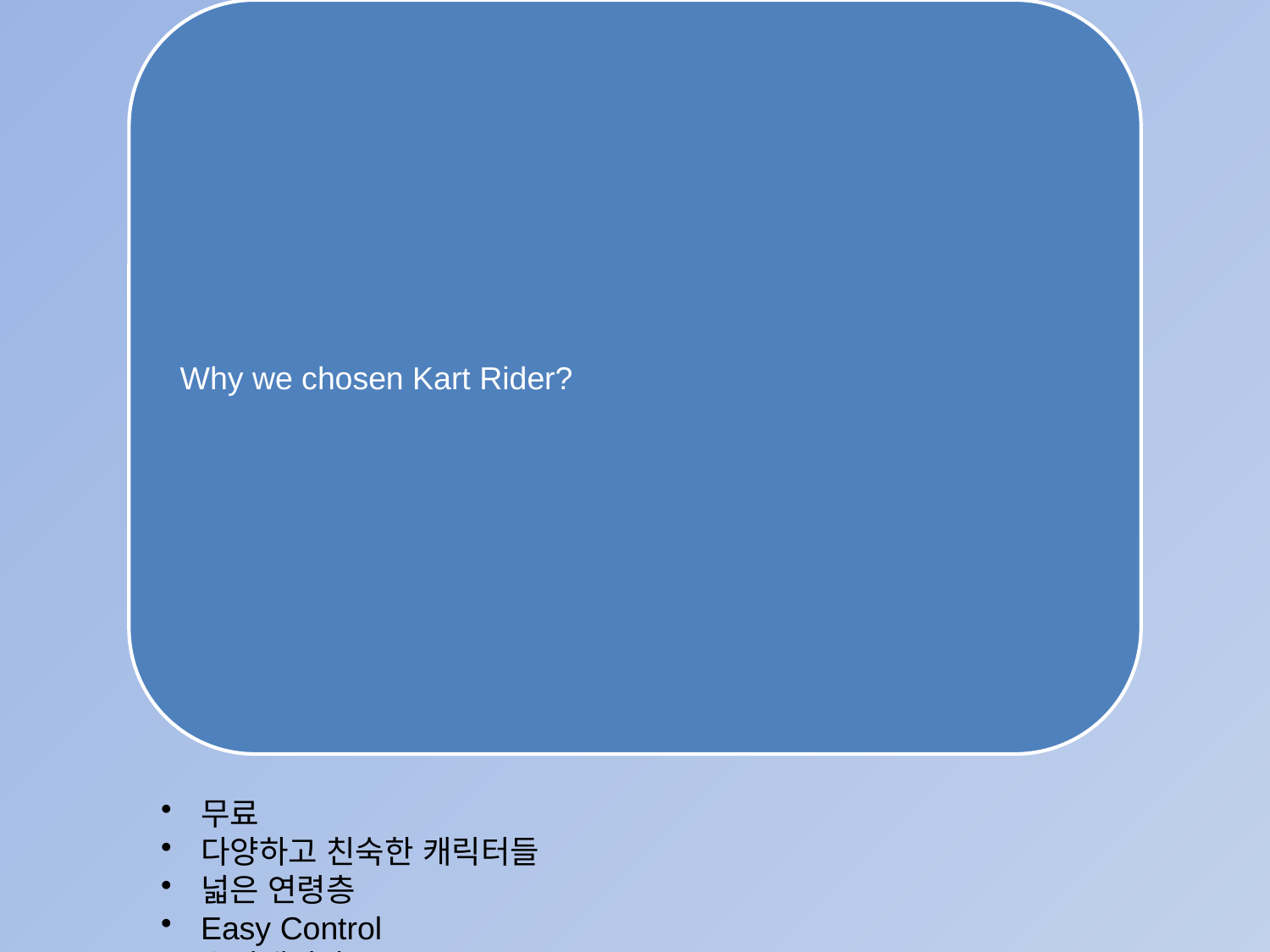

Why we chosen Kart Rider?
무료
다양하고 친숙한 캐릭터들
넓은 연령층
Easy Control